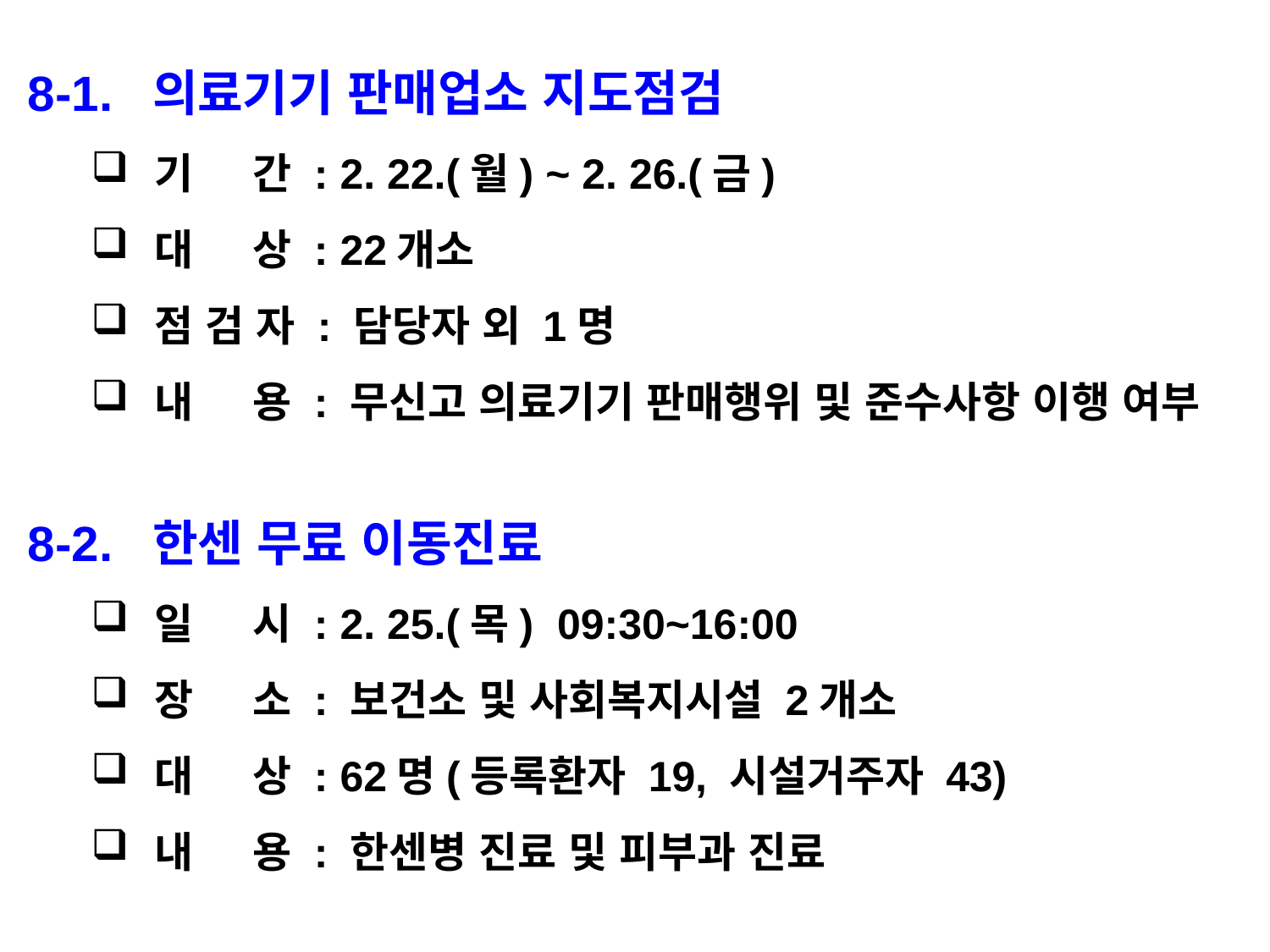

8-1.  의료기기 판매업소 지도점검
기     간 : 2. 22.(월) ~ 2. 26.(금)
대     상 : 22개소
점 검 자 : 담당자 외 1명
내     용 : 무신고 의료기기 판매행위 및 준수사항 이행 여부
8-2.  한센 무료 이동진료
일     시 : 2. 25.(목)  09:30~16:00
장     소 : 보건소 및 사회복지시설 2개소
대     상 : 62명(등록환자 19, 시설거주자 43)
내     용 : 한센병 진료 및 피부과 진료